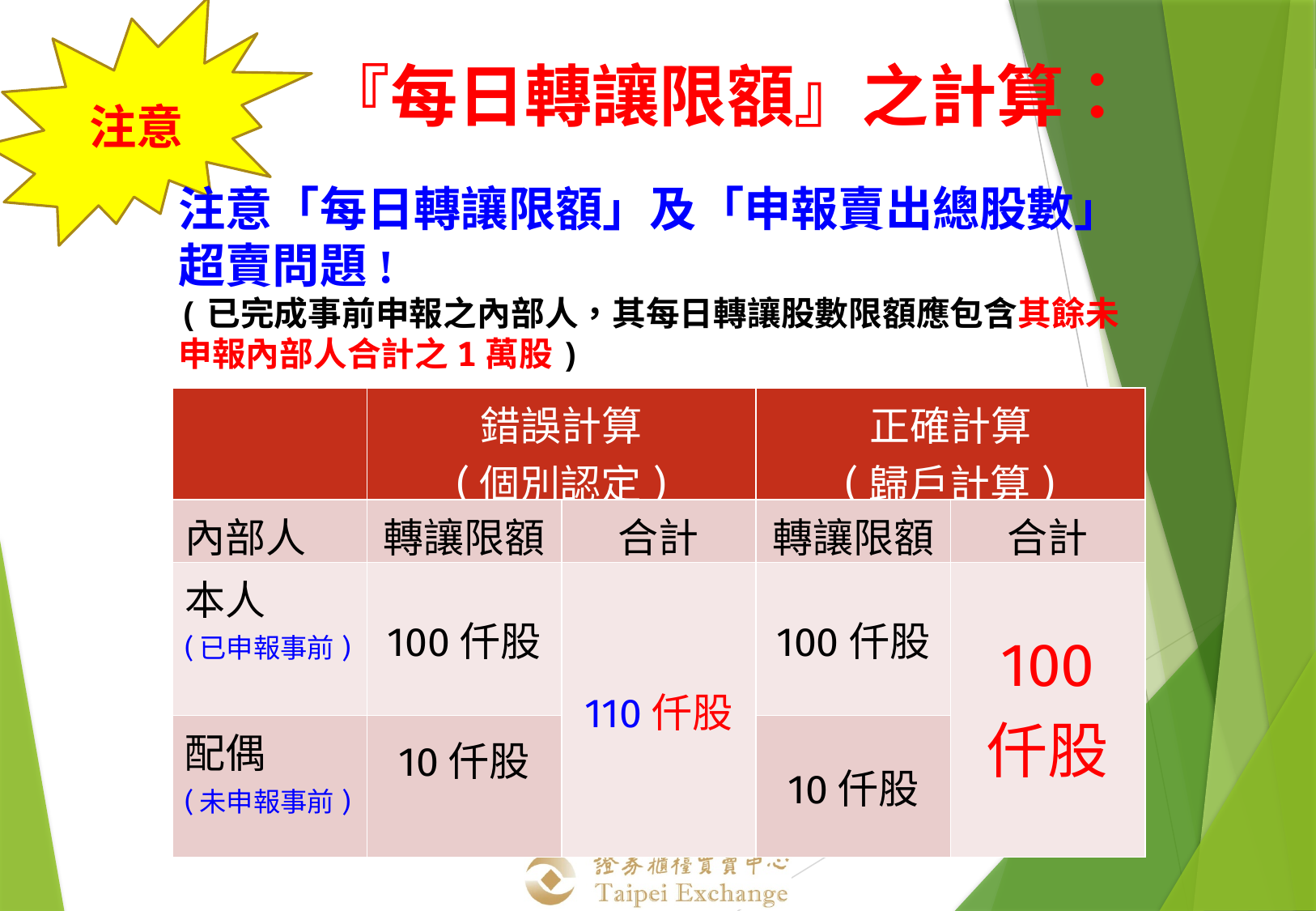

注意
『每日轉讓限額』之計算：
注意「每日轉讓限額」及「申報賣出總股數」超賣問題!
(已完成事前申報之內部人，其每日轉讓股數限額應包含其餘未申報內部人合計之1萬股)

|  | 錯誤計算 (個別認定) |  | 正確計算 (歸戶計算) |  |
| --- | --- | --- | --- | --- |
| 內部人 | 轉讓限額 | 合計 | 轉讓限額 | 合計 |
| 本人 (已申報事前) | 100仟股 | 110仟股 | 100仟股 | 100 仟股 |
| 配偶 (未申報事前) | 10仟股 |  | 10仟股 |  |